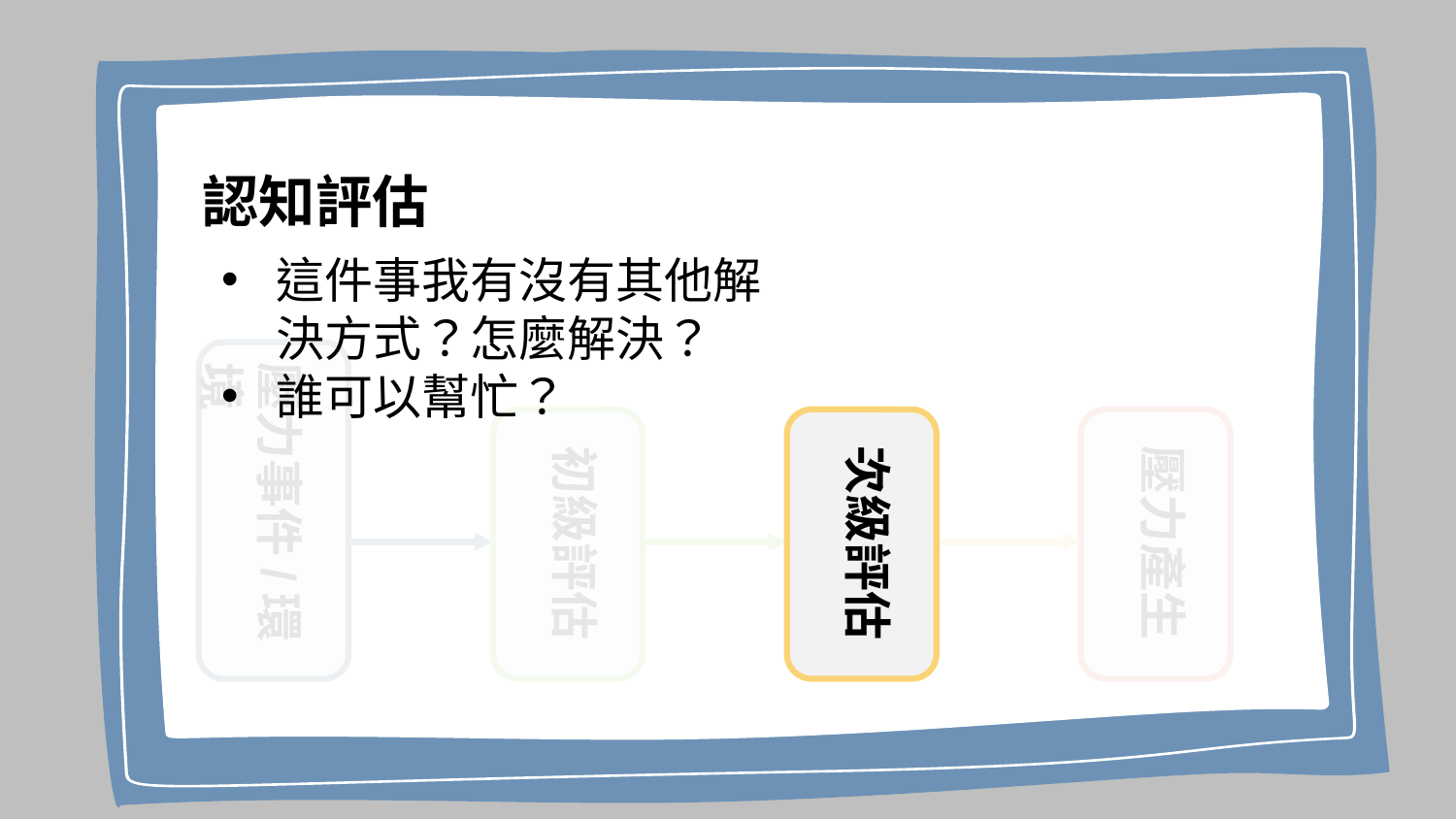

認知評估
這件事我有沒有其他解決方式？怎麼解決？
誰可以幫忙？

壓力事件/環境
壓力產生

初級評估
次級評估